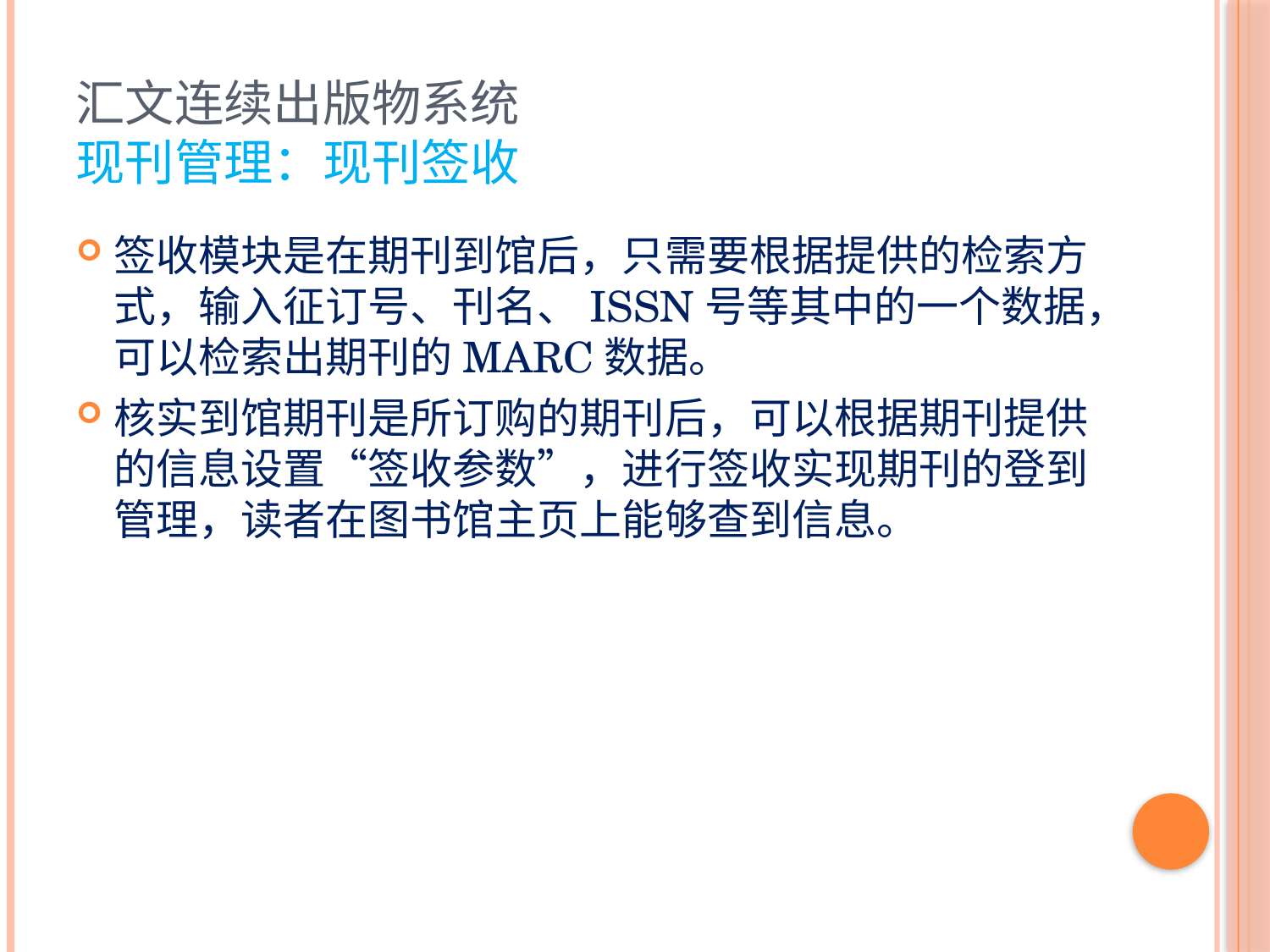

# 汇文连续出版物系统 现刊管理：现刊签收
签收模块是在期刊到馆后，只需要根据提供的检索方式，输入征订号、刊名、ISSN号等其中的一个数据，可以检索出期刊的MARC数据。
核实到馆期刊是所订购的期刊后，可以根据期刊提供的信息设置“签收参数”，进行签收实现期刊的登到管理，读者在图书馆主页上能够查到信息。